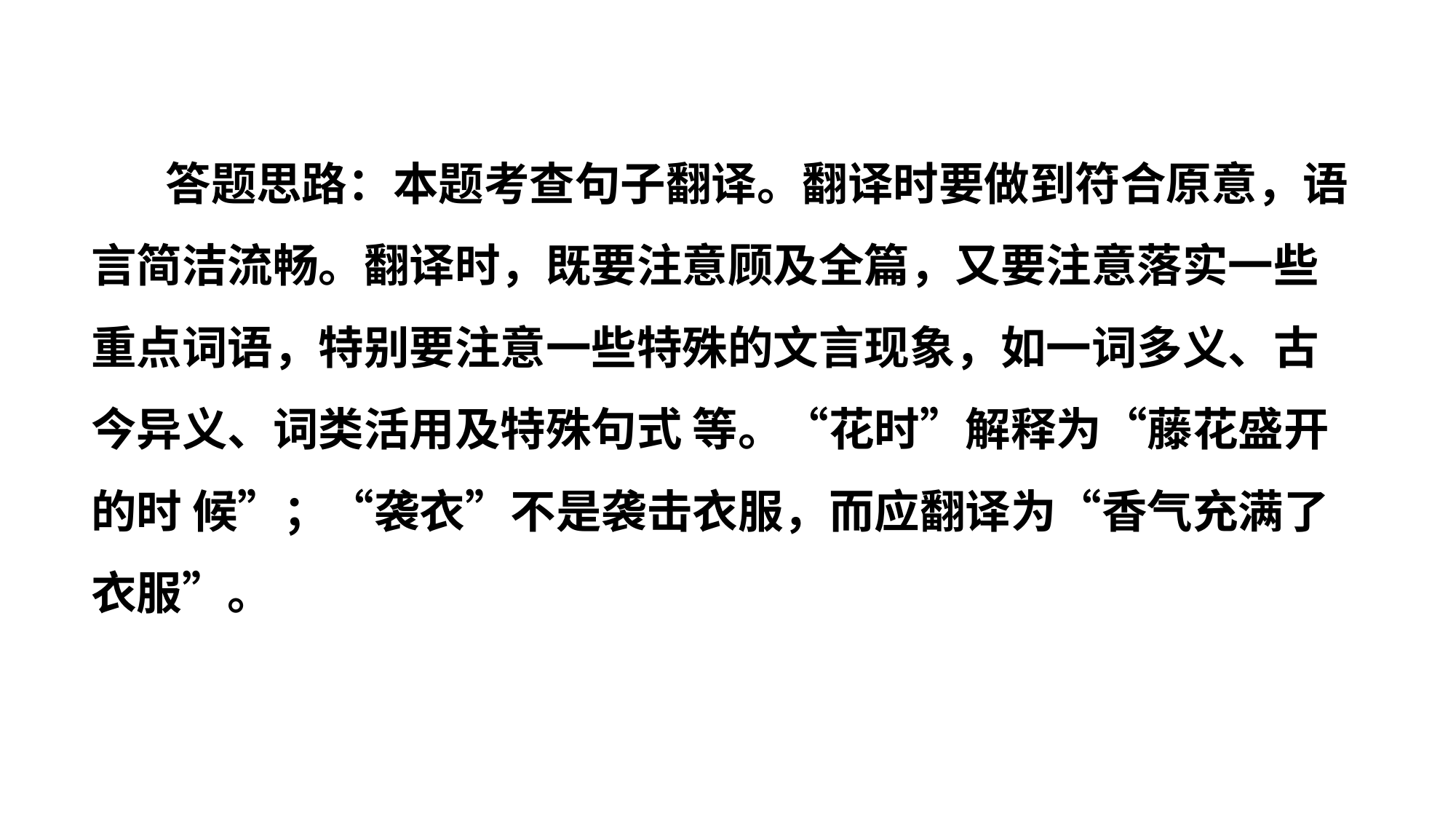

答题思路：本题考查句子翻译。翻译时要做到符合原意，语言简洁流畅。翻译时，既要注意顾及全篇，又要注意落实一些重点词语，特别要注意一些特殊的文言现象，如一词多义、古今异义、词类活用及特殊句式 等。“花时”解释为“藤花盛开的时 候”；“袭衣”不是袭击衣服，而应翻译为“香气充满了衣服”。